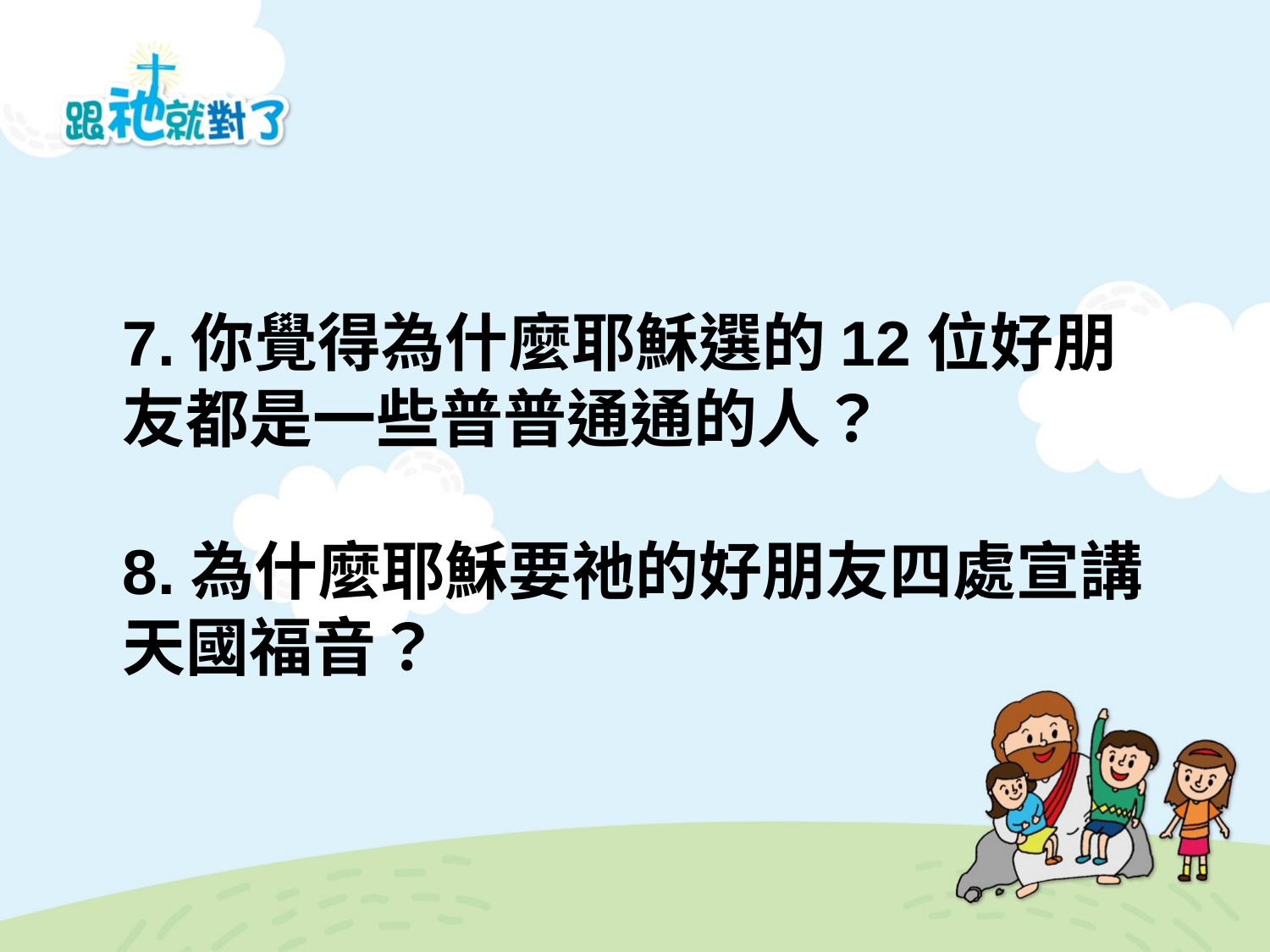

7.你覺得為什麼耶穌選的12位好朋友都是一些普普通通的人？

8.為什麼耶穌要祂的好朋友四處宣講天國福音？